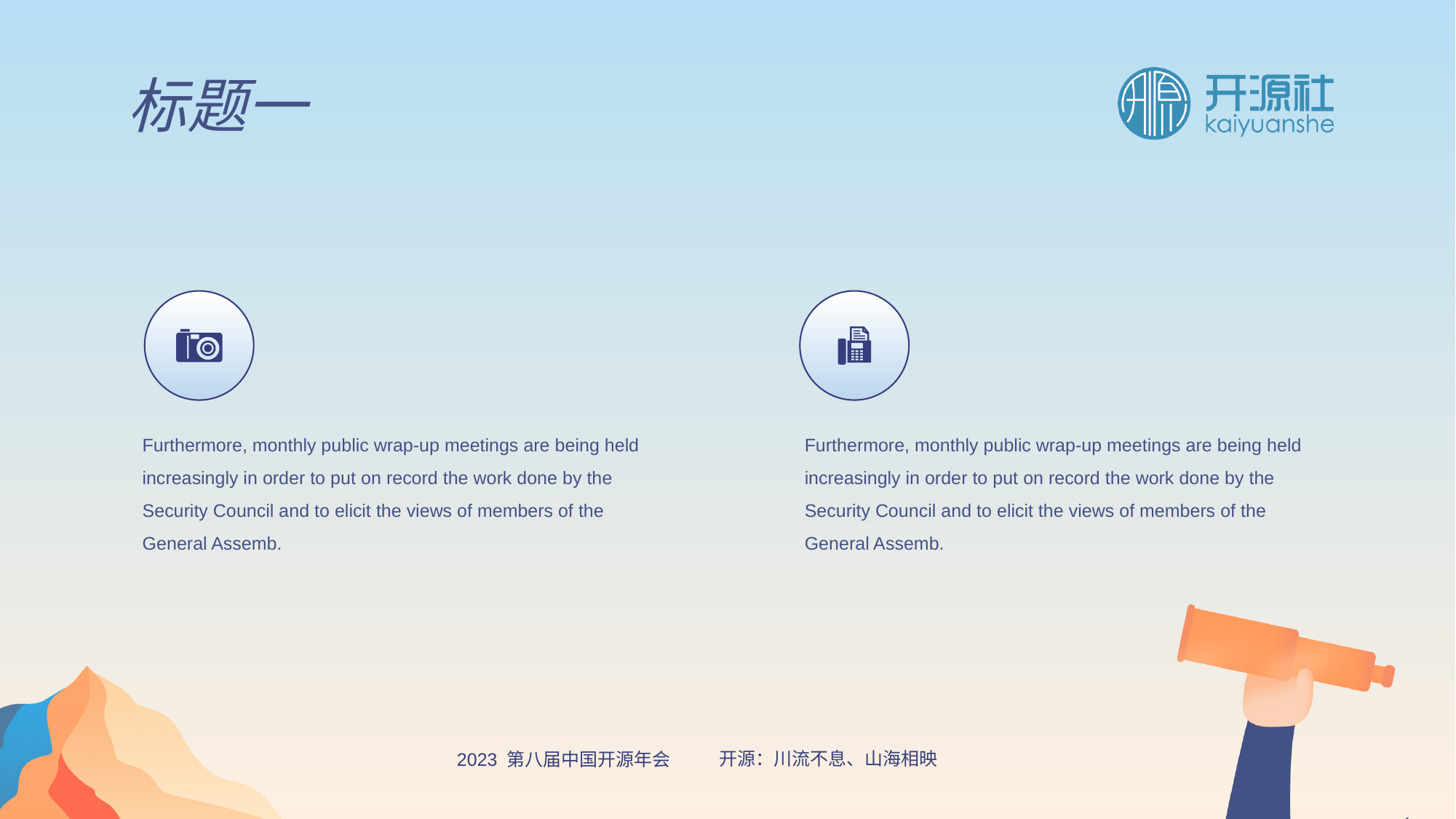

标题一

Furthermore, monthly public wrap-up meetings are being held increasingly in order to put on record the work done by the Security Council and to elicit the views of members of the General Assemb.
Furthermore, monthly public wrap-up meetings are being held increasingly in order to put on record the work done by the Security Council and to elicit the views of members of the General Assemb.